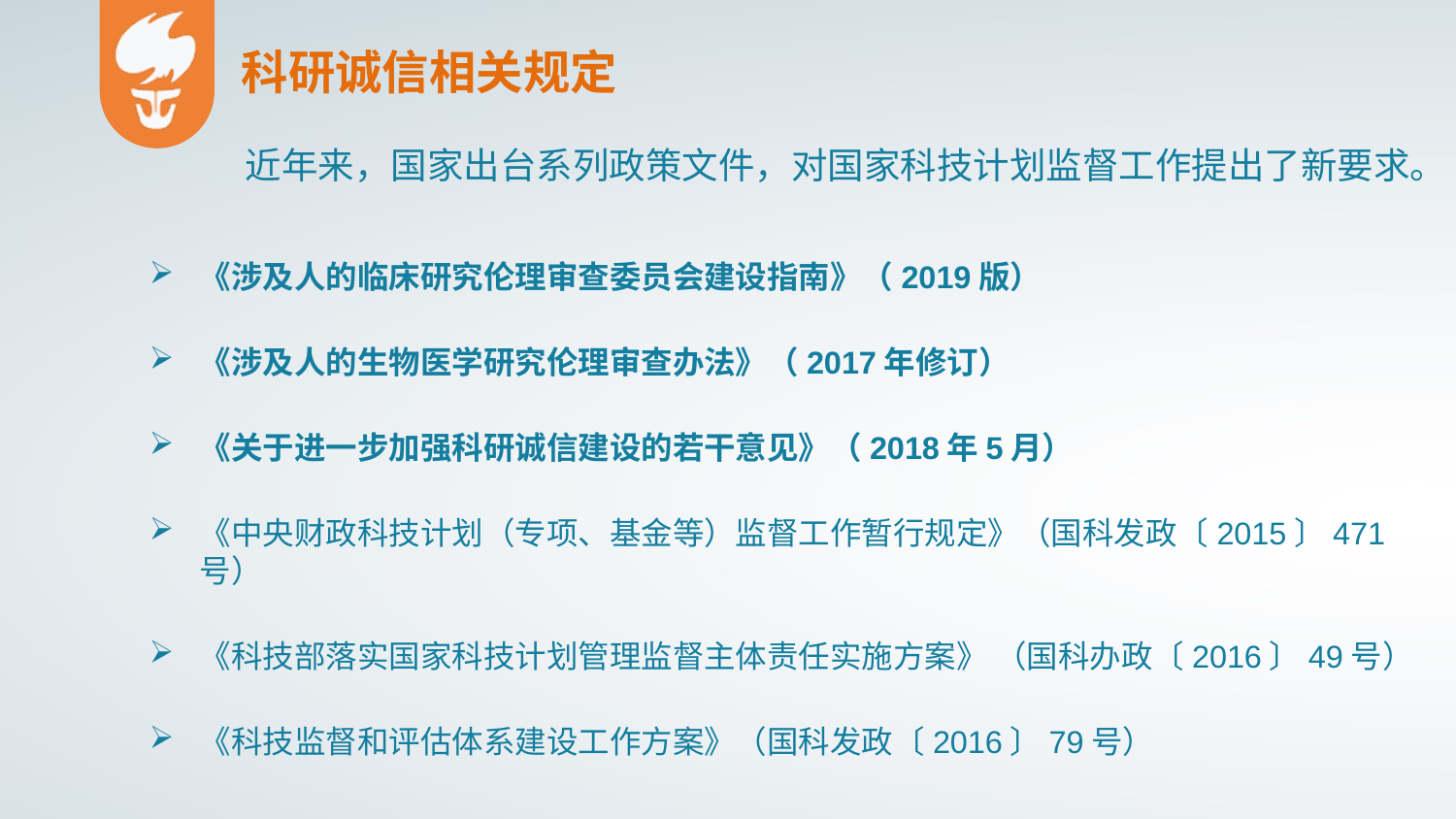

科研诚信相关规定
近年来，国家出台系列政策文件，对国家科技计划监督工作提出了新要求。
《涉及人的临床研究伦理审查委员会建设指南》（2019版）
《涉及人的生物医学研究伦理审查办法》（2017年修订）
《关于进一步加强科研诚信建设的若干意见》（2018年5月）
《中央财政科技计划（专项、基金等）监督工作暂行规定》（国科发政〔2015〕471号）
《科技部落实国家科技计划管理监督主体责任实施方案》 （国科办政〔2016〕49号）
《科技监督和评估体系建设工作方案》（国科发政〔2016〕79号）